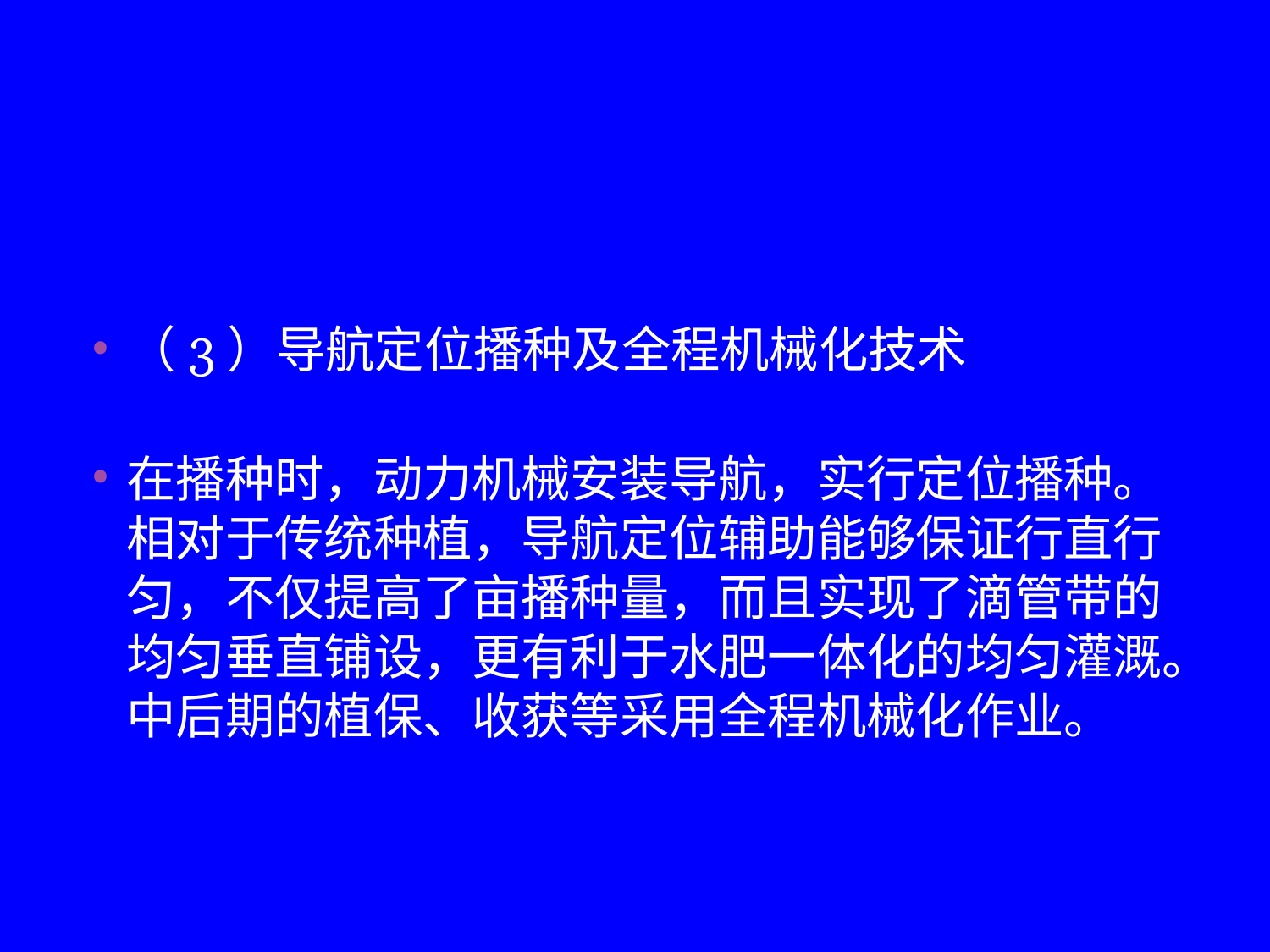

（3）导航定位播种及全程机械化技术

在播种时，动力机械安装导航，实行定位播种。相对于传统种植，导航定位辅助能够保证行直行匀，不仅提高了亩播种量，而且实现了滴管带的均匀垂直铺设，更有利于水肥一体化的均匀灌溉。中后期的植保、收获等采用全程机械化作业。